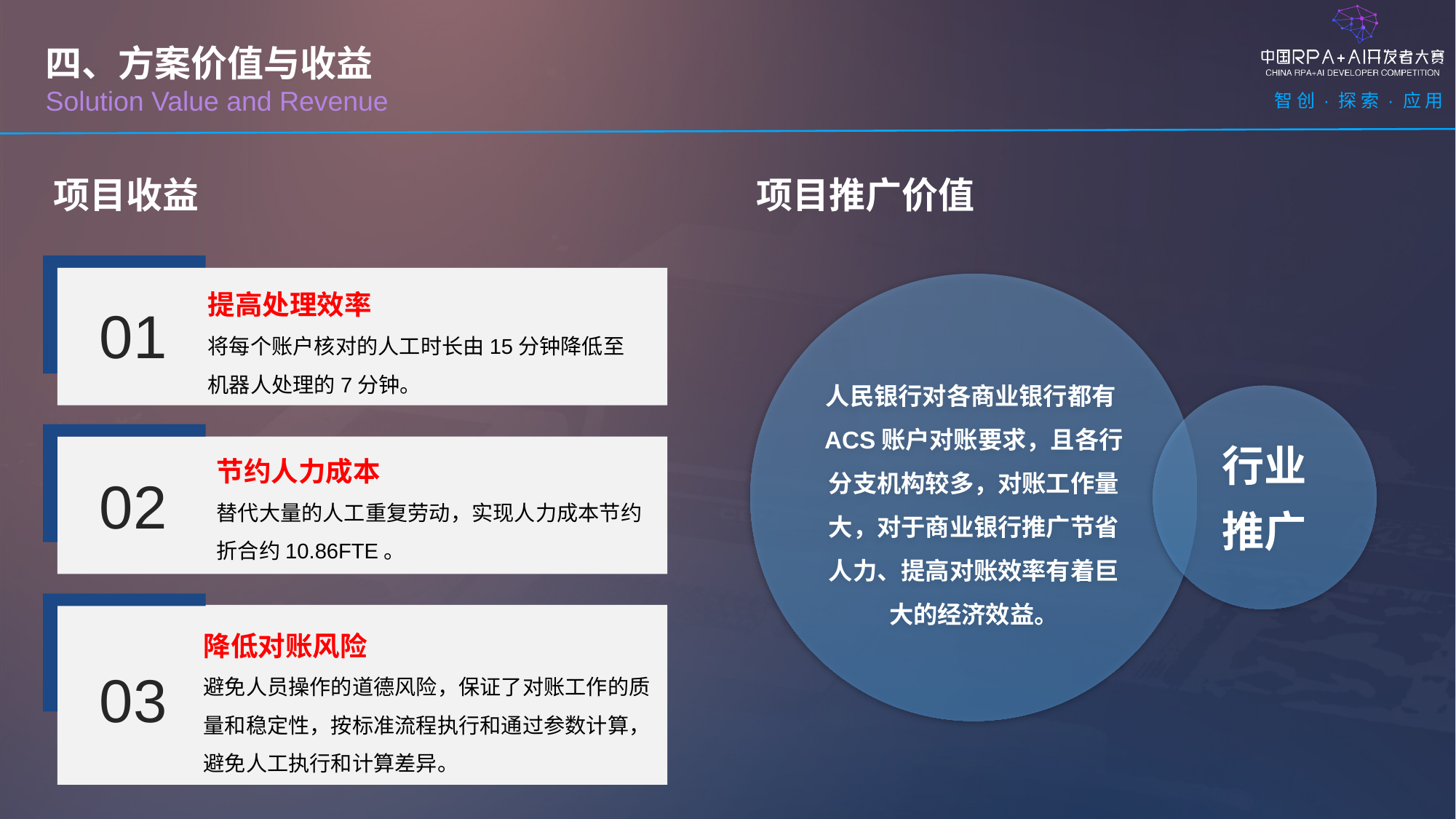

四、方案价值与收益
Solution Value and Revenue
项目收益
项目推广价值
人民银行对各商业银行都有ACS账户对账要求，且各行分支机构较多，对账工作量大，对于商业银行推广节省人力、提高对账效率有着巨大的经济效益。
行业
推广

提高处理效率
将每个账户核对的人工时长由15分钟降低至机器人处理的7分钟。

01

节约人力成本
替代大量的人工重复劳动，实现人力成本节约折合约10.86FTE。

02

降低对账风险
避免人员操作的道德风险，保证了对账工作的质量和稳定性，按标准流程执行和通过参数计算，避免人工执行和计算差异。
03